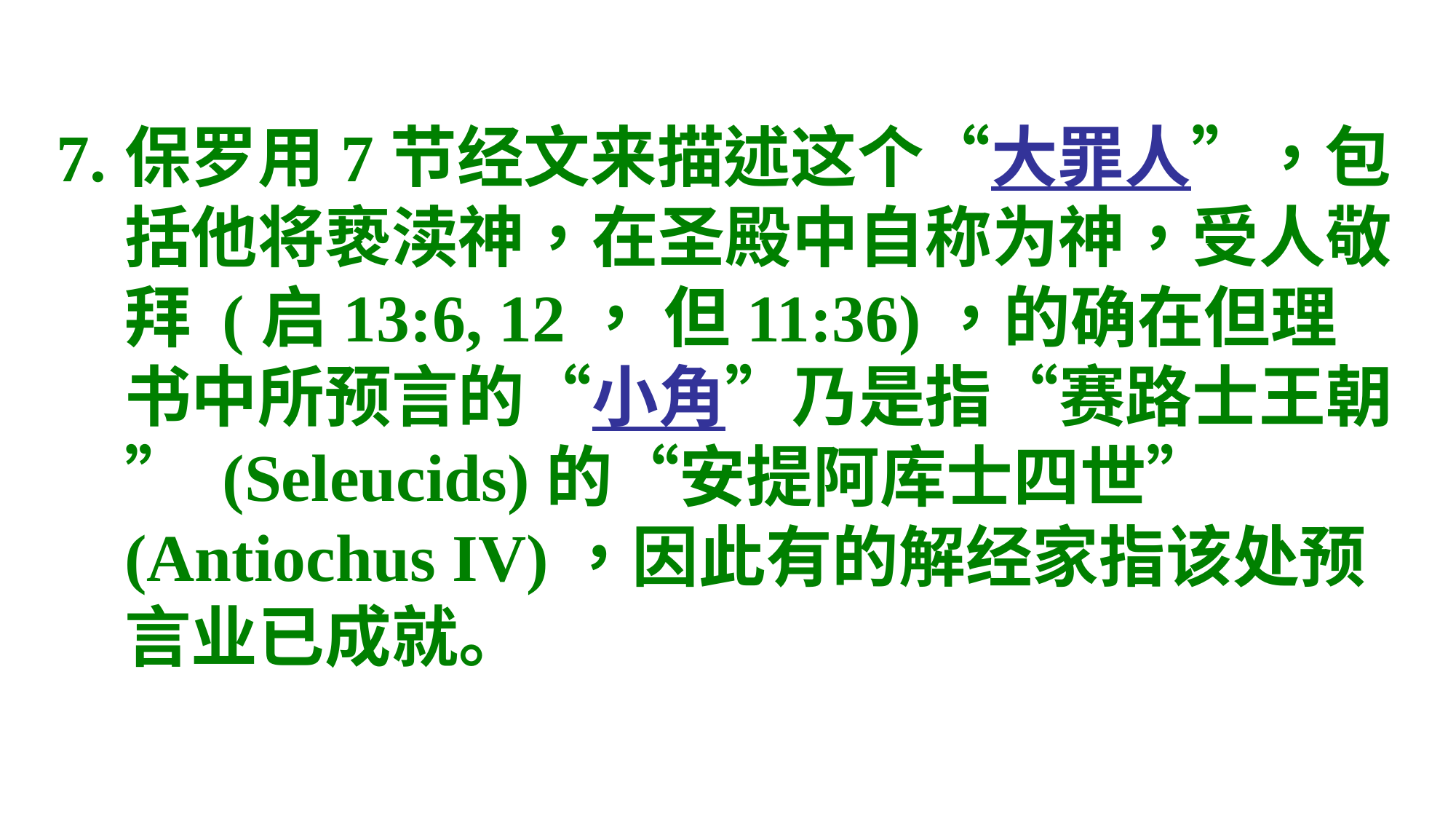

7.	保罗用7节经文来描述这个“大罪人”，包括他将亵渎神，在圣殿中自称为神，受人敬拜 (启13:6, 12， 但11:36)，的确在但理书中所预言的“小角”乃是指“赛路士王朝” (Seleucids)的“安提阿库士四世” (Antiochus IV)，因此有的解经家指该处预言业已成就。